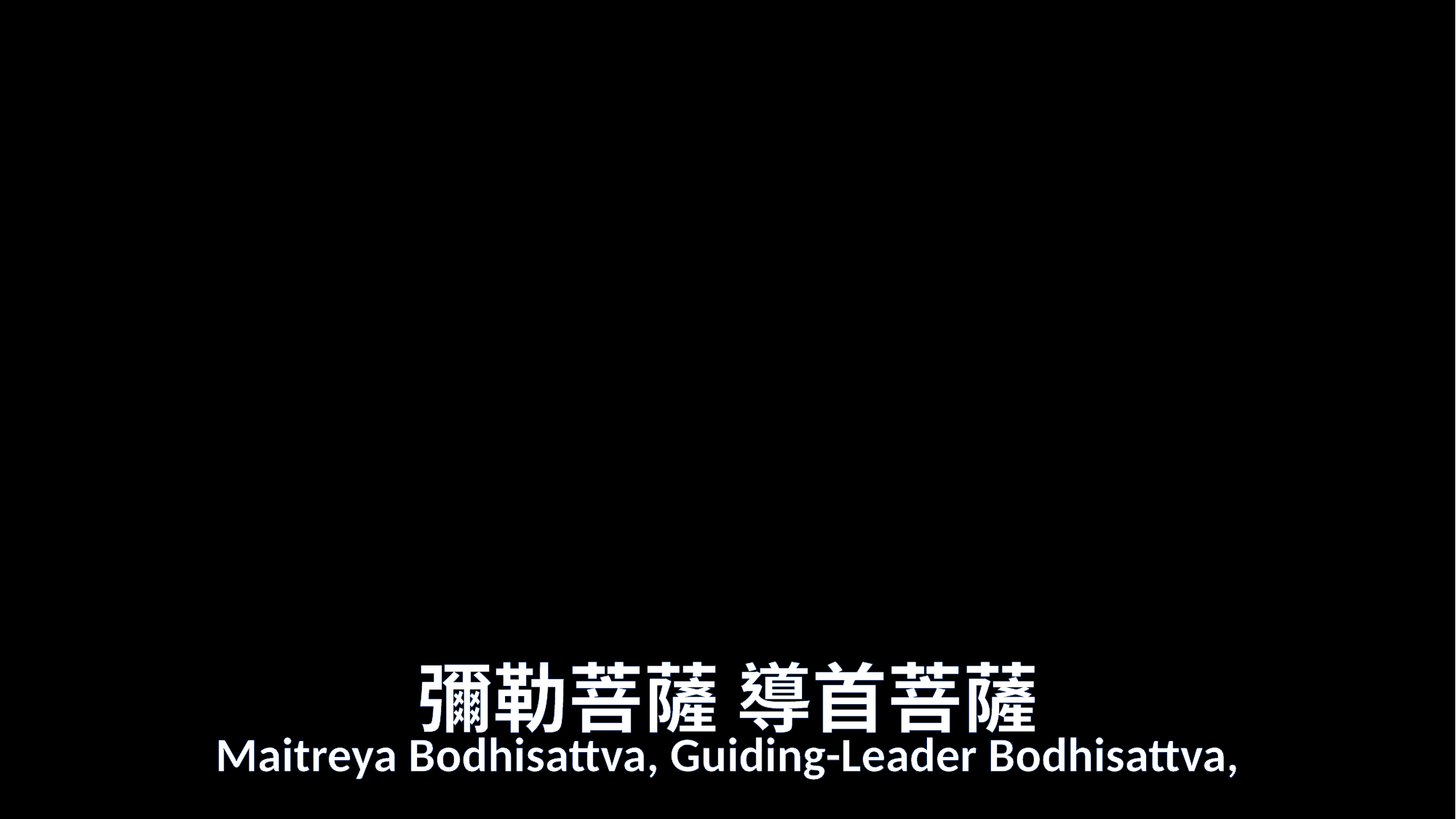

# 彌勒菩薩 導首菩薩
Maitreya Bodhisattva, Guiding-Leader Bodhisattva,